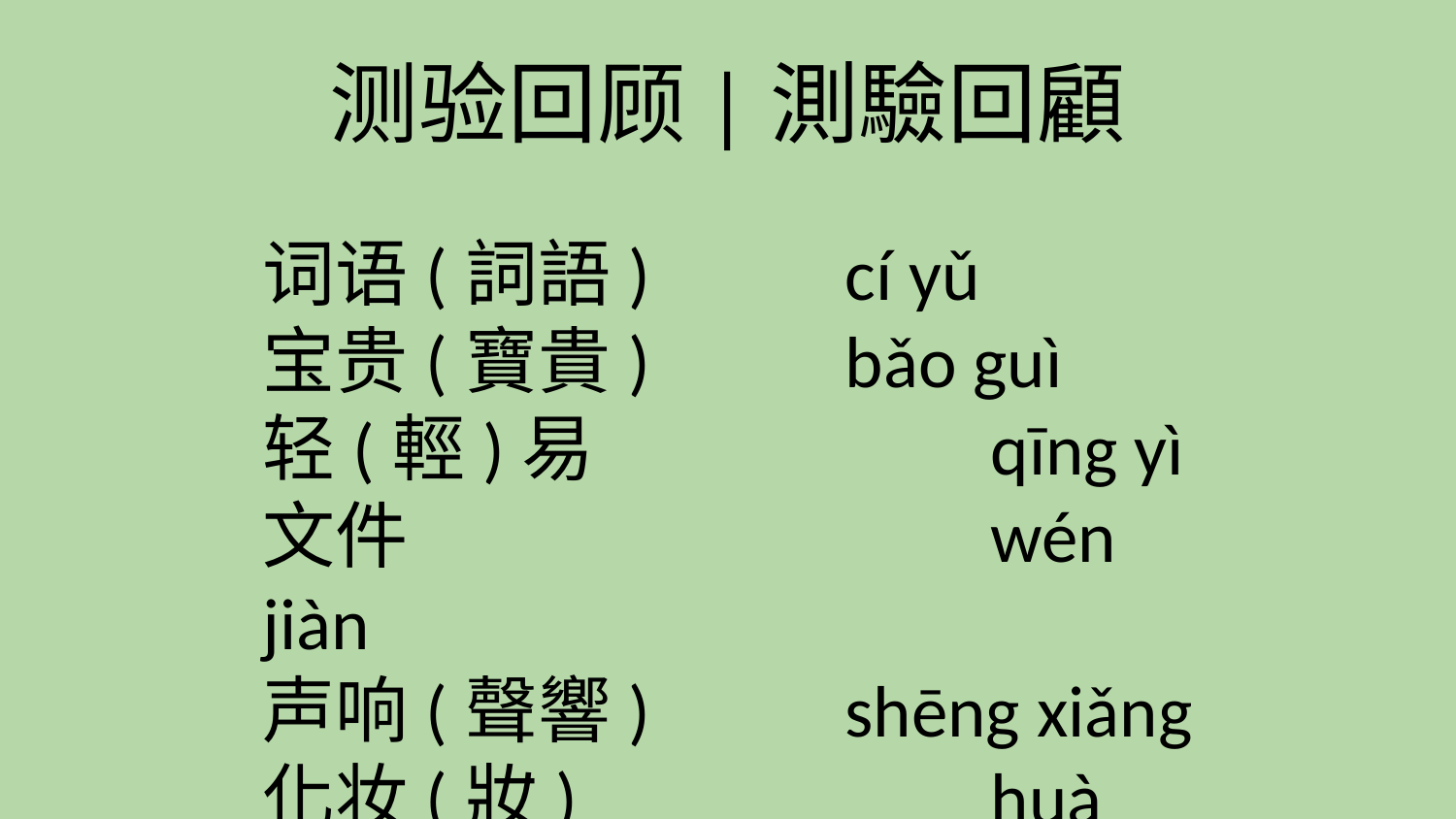

# 测验回顾|測驗回顧
词语(詞語)		cí yǔ
宝贵(寶貴)		bǎo guì
轻(輕)易			qīng yì
文件				wén jiàn
声响(聲響)		shēng xiǎng
化妆(妝)			huà zhuāng